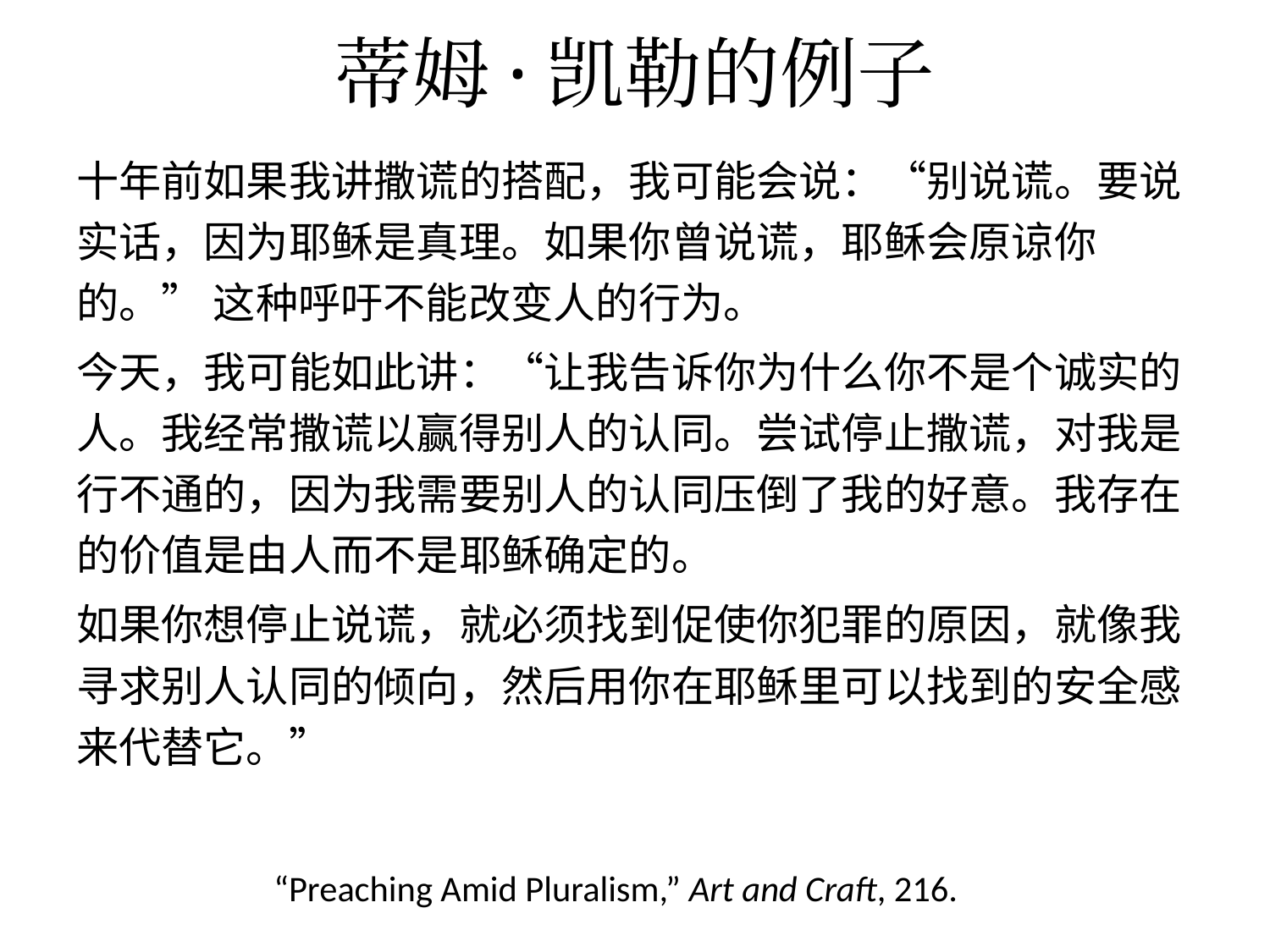

# 蒂姆·凯勒的例子
十年前如果我讲撒谎的搭配，我可能会说：“别说谎。要说实话，因为耶稣是真理。如果你曾说谎，耶稣会原谅你的。” 这种呼吁不能改变人的行为。
今天，我可能如此讲：“让我告诉你为什么你不是个诚实的人。我经常撒谎以赢得别人的认同。尝试停止撒谎，对我是行不通的，因为我需要别人的认同压倒了我的好意。我存在的价值是由人而不是耶稣确定的。
如果你想停止说谎，就必须找到促使你犯罪的原因，就像我寻求别人认同的倾向，然后用你在耶稣里可以找到的安全感来代替它。”

		           “Preaching Amid Pluralism,” Art and Craft, 216.